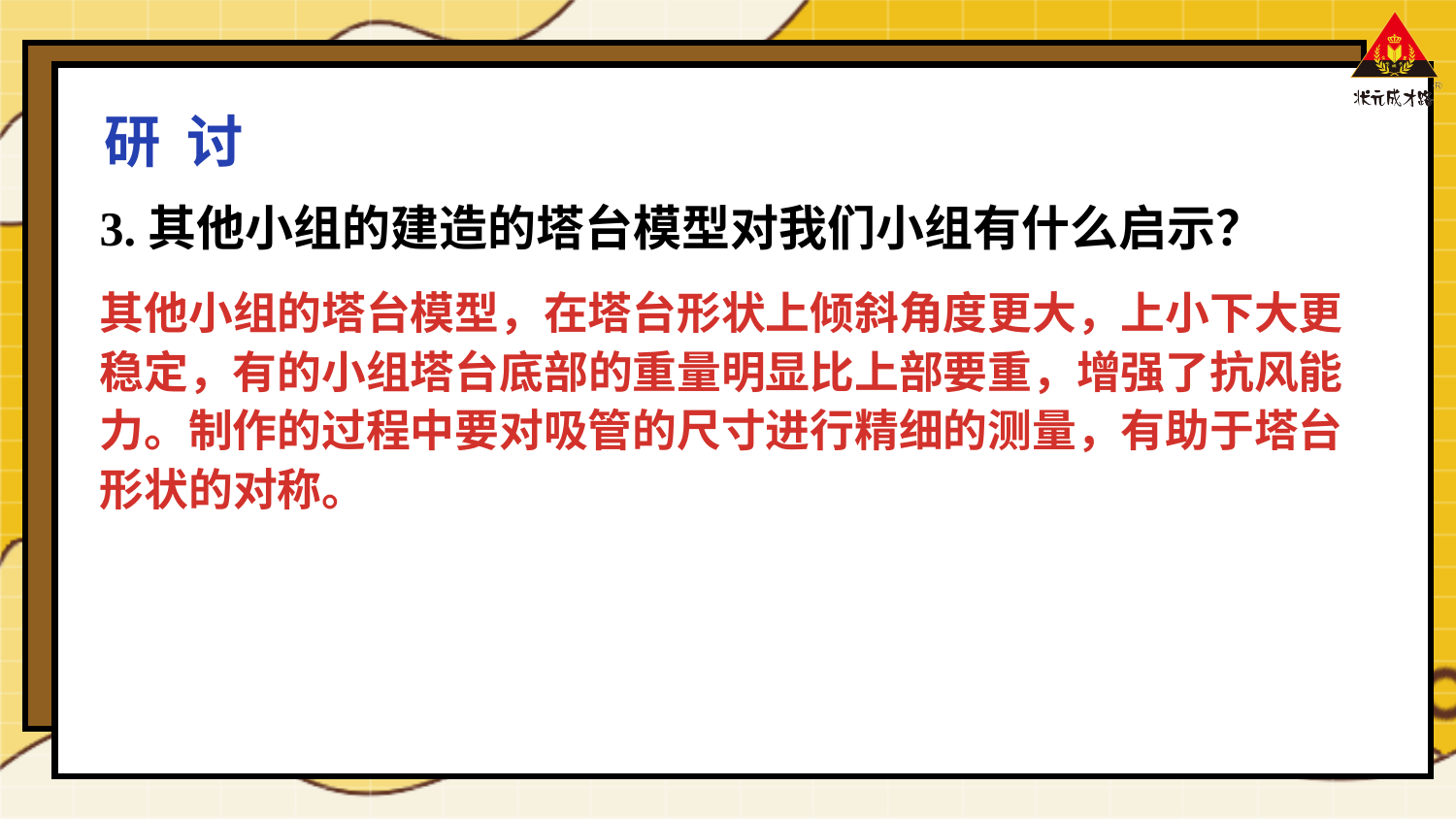

研  讨
3.其他小组的建造的塔台模型对我们小组有什么启示？
其他小组的塔台模型，在塔台形状上倾斜角度更大，上小下大更稳定，有的小组塔台底部的重量明显比上部要重，增强了抗风能力。制作的过程中要对吸管的尺寸进行精细的测量，有助于塔台形状的对称。